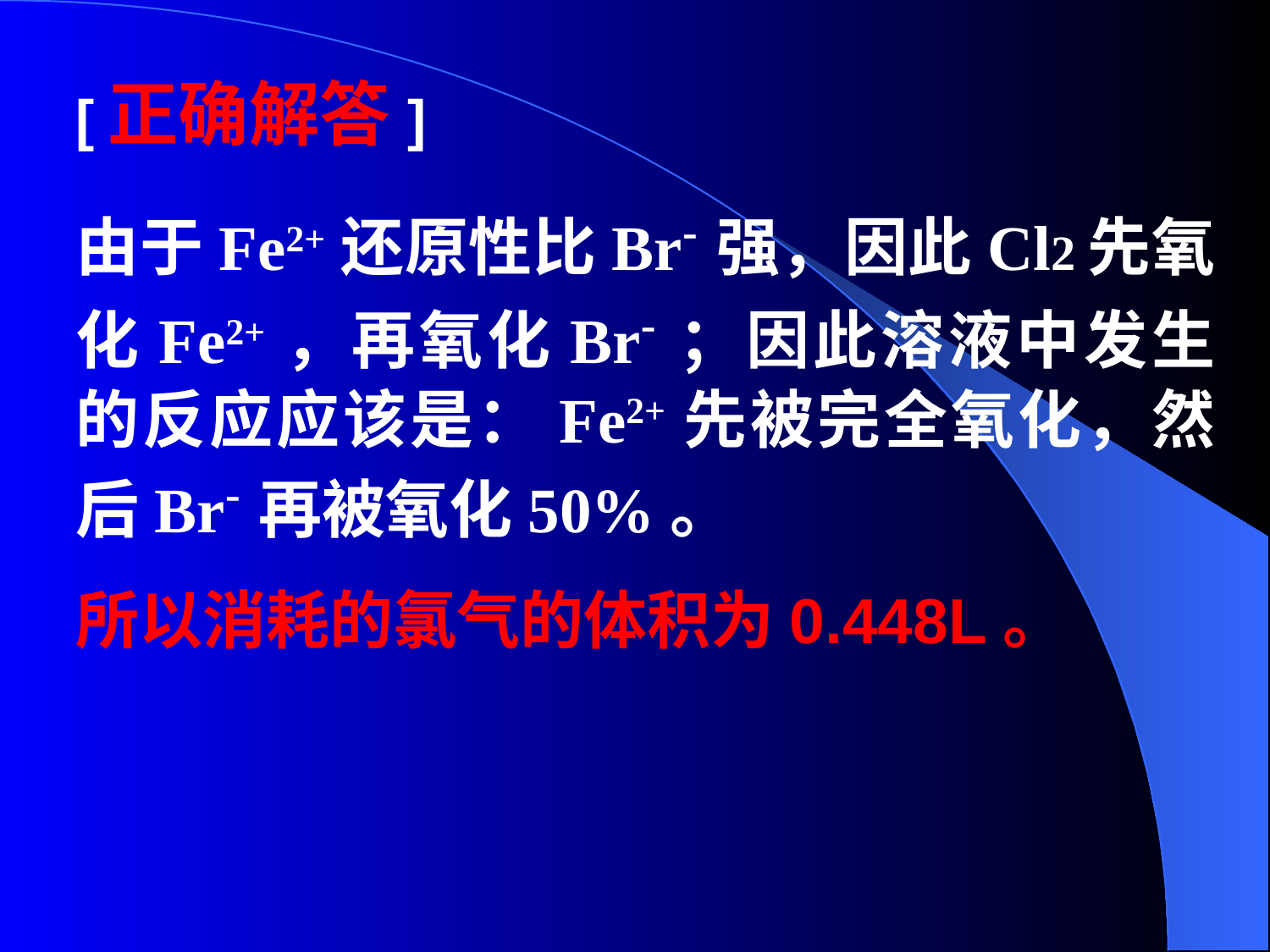

[正确解答]
由于Fe2+还原性比Br-强，因此Cl2先氧化Fe2+，再氧化Br-；因此溶液中发生的反应应该是：Fe2+先被完全氧化，然后Br-再被氧化50%。
所以消耗的氯气的体积为0.448L。

45